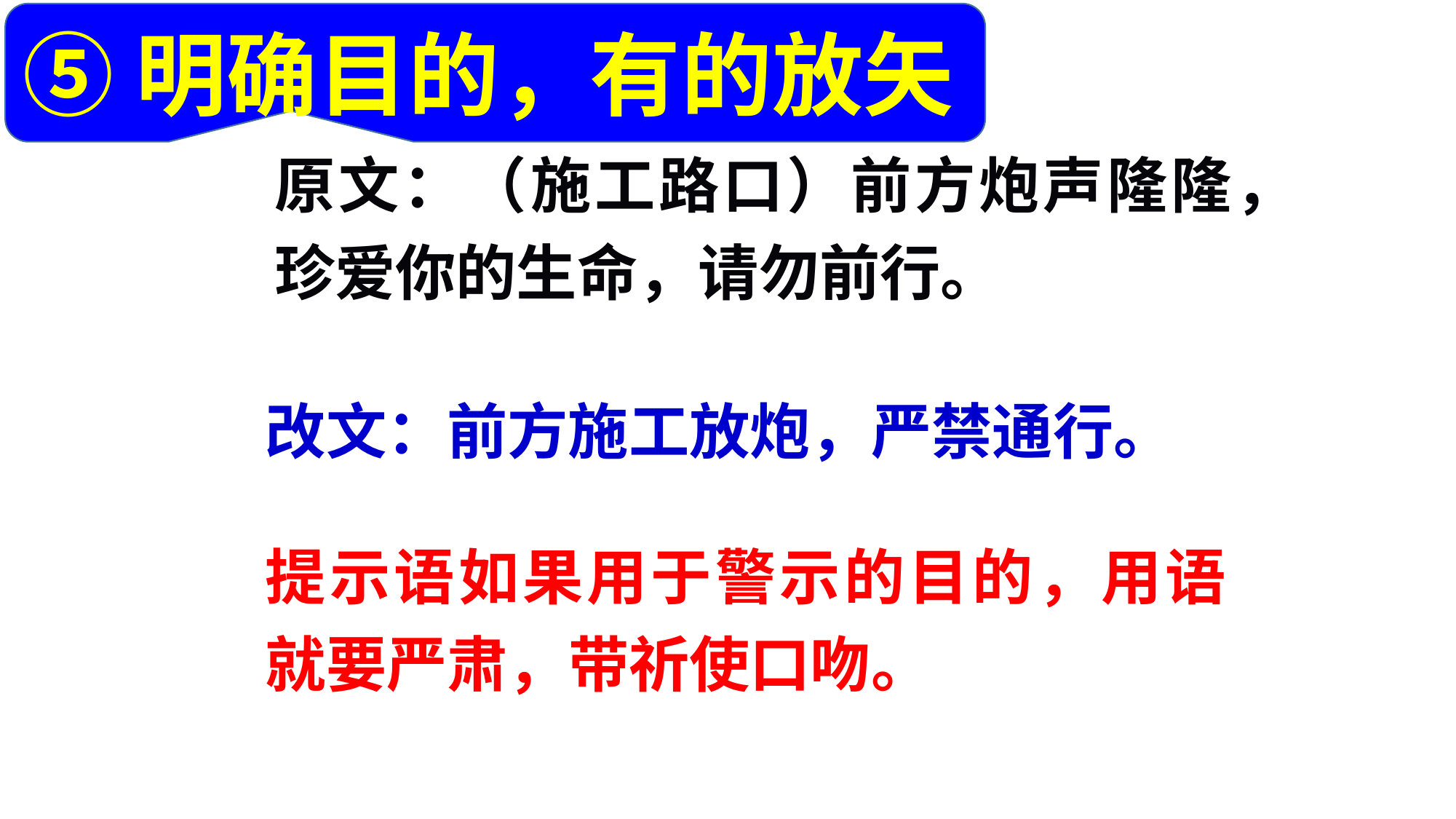

⑤明确目的，有的放矢
原文：（施工路口）前方炮声隆隆，珍爱你的生命，请勿前行。
改文：前方施工放炮，严禁通行。
提示语如果用于警示的目的，用语就要严肃，带祈使口吻。